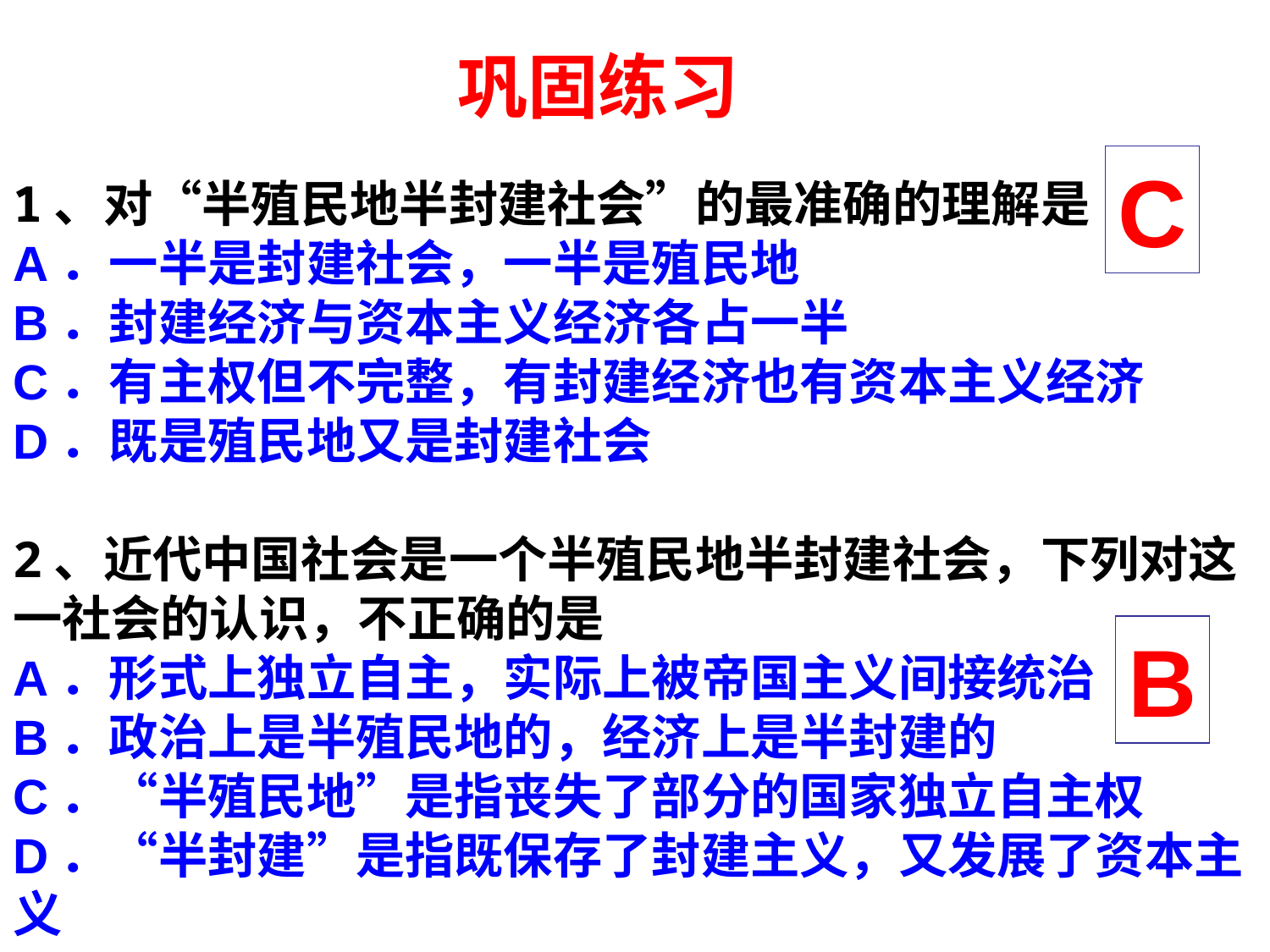

巩固练习
C
1、对“半殖民地半封建社会”的最准确的理解是
A．一半是封建社会，一半是殖民地
B．封建经济与资本主义经济各占一半
C．有主权但不完整，有封建经济也有资本主义经济
D．既是殖民地又是封建社会

2、近代中国社会是一个半殖民地半封建社会，下列对这一社会的认识，不正确的是
A．形式上独立自主，实际上被帝国主义间接统治
B．政治上是半殖民地的，经济上是半封建的
C．“半殖民地”是指丧失了部分的国家独立自主权
D．“半封建”是指既保存了封建主义，又发展了资本主义
B